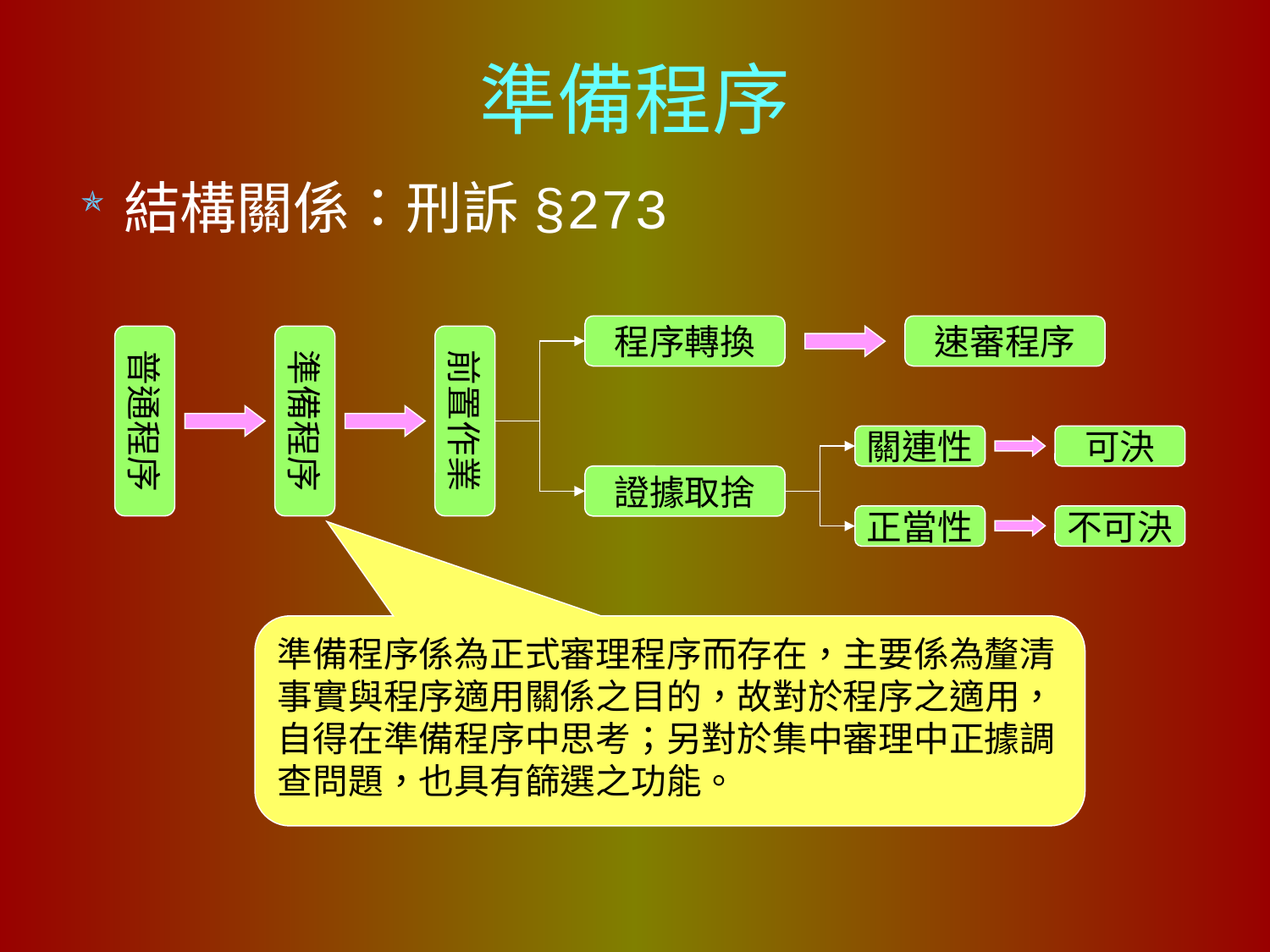

# 準備程序
結構關係：刑訴§273
程序轉換
速審程序
普通程序
準備程序
前置作業

關連性
可決

證據取捨
正當性
不可決

準備程序係為正式審理程序而存在，主要係為釐清事實與程序適用關係之目的，故對於程序之適用，自得在準備程序中思考；另對於集中審理中正據調查問題，也具有篩選之功能。